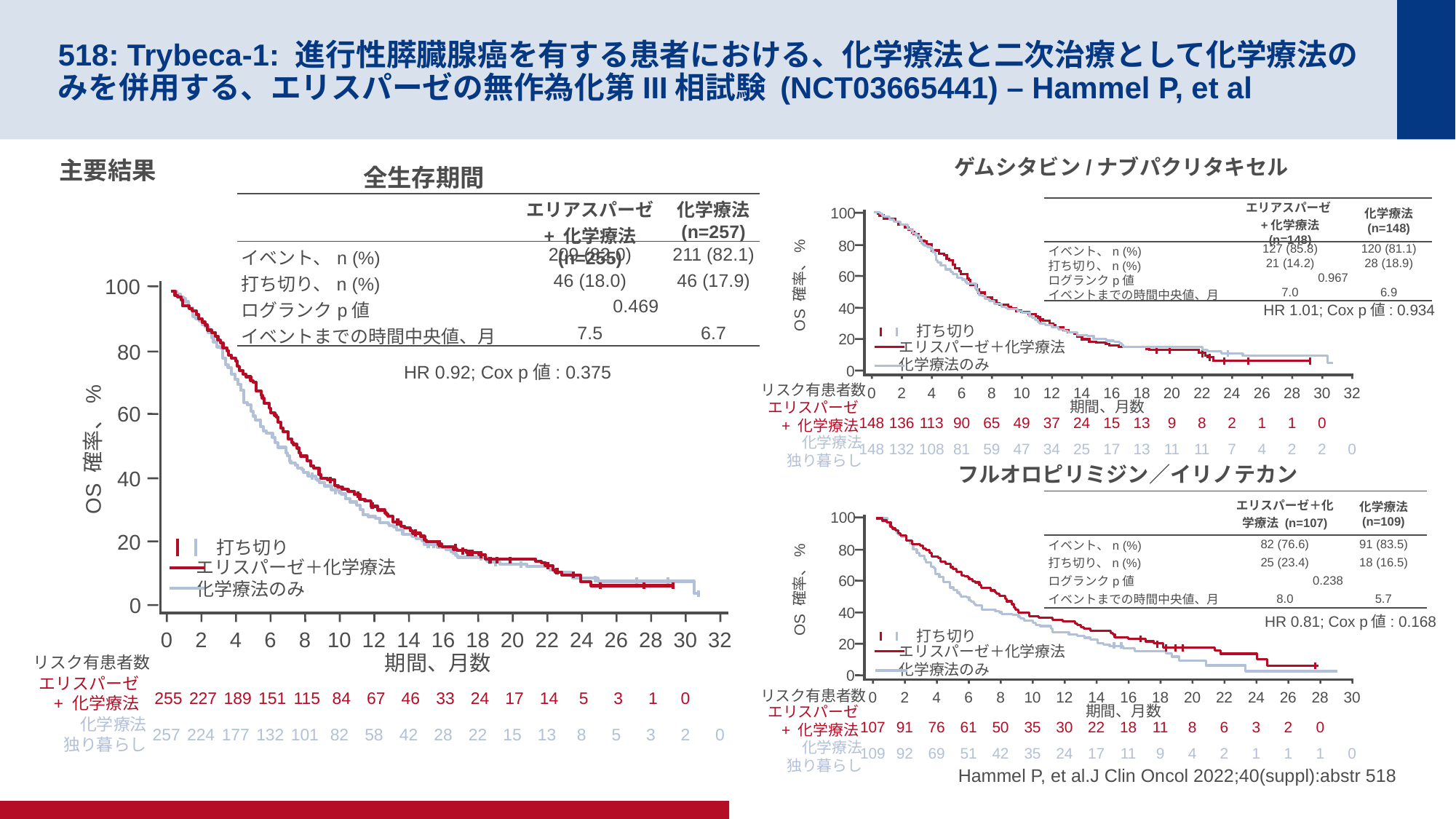

# 518: Trybeca-1: 進行性膵臓腺癌を有する患者における、化学療法と二次治療として化学療法のみを併用する、エリスパーゼの無作為化第III相試験 (NCT03665441) – Hammel P, et al
ゲムシタビン/ナブパクリタキセル
主要結果
全生存期間
|  | エリアスパーゼ + 化学療法 (n=255) | 化学療法 (n=257) |
| --- | --- | --- |
| イベント、n (%) | 209 (82.0) | 211 (82.1) |
| 打ち切り、n (%) | 46 (18.0) | 46 (17.9) |
| ログランクp値 | 0.469 |  |
| イベントまでの時間中央値、月 | 7.5 | 6.7 |
|  | エリアスパーゼ+化学療法 (n=148) | 化学療法 (n=148) |
| --- | --- | --- |
| イベント、n (%) | 127 (85.8) | 120 (81.1) |
| 打ち切り、n (%) | 21 (14.2) | 28 (18.9) |
| ログランクp値 | 0.967 |  |
| イベントまでの時間中央値、月 | 7.0 | 6.9 |
100

80

60

OS 確率、%
40

20

0

打ち切り
エリスパーゼ＋化学療法
化学療法のみ

0
2
4
6
8
10
12
14
16
18
20
22
24
26
28
30
32
リスク有患者数
期間、月数
148
136
113
90
65
49
37
24
15
13
9
8
2
1
1
0
化学療法
独り暮らし
148
132
108
81
59
47
34
25
17
13
11
11
7
4
2
2
0

エリスパーゼ
+ 化学療法

HR 1.01; Cox p値: 0.934
100

80

60

OS 確率、%
40

20

0

打ち切り
エリスパーゼ＋化学療法
化学療法のみ

0
2
4
6
8
10
12
14
16
18
20
22
24
26
28
30
32
期間、月数
リスク有患者数
255
227
189
151
115
84
67
46
33
24
17
14
5
3
1
0
化学療法
独り暮らし
257
224
177
132
101
82
58
42
28
22
15
13
8
5
3
2
0

HR 0.92; Cox p値: 0.375
フルオロピリミジン／イリノテカン
|  | エリスパーゼ＋化学療法 (n=107) | 化学療法 (n=109) |
| --- | --- | --- |
| イベント、n (%) | 82 (76.6) | 91 (83.5) |
| 打ち切り、n (%) | 25 (23.4) | 18 (16.5) |
| ログランクp値 | 0.238 |  |
| イベントまでの時間中央値、月 | 8.0 | 5.7 |
100

80

60

OS 確率、%
40

20

0

HR 0.81; Cox p値: 0.168
打ち切り
エリスパーゼ＋化学療法
化学療法のみ
エリスパーゼ
+ 化学療法

0
2
4
6
8
10
12
14
16
18
20
22
24
26
28
30
期間、月数
107
91
76
61
50
35
30
22
18
11
8
6
3
2
0
109
92
69
51
42
35
24
17
11
9
4
2
1
1
1
0
リスク有患者数
エリスパーゼ
+ 化学療法
Hammel P, et al.J Clin Oncol 2022;40(suppl):abstr 518
化学療法
独り暮らし